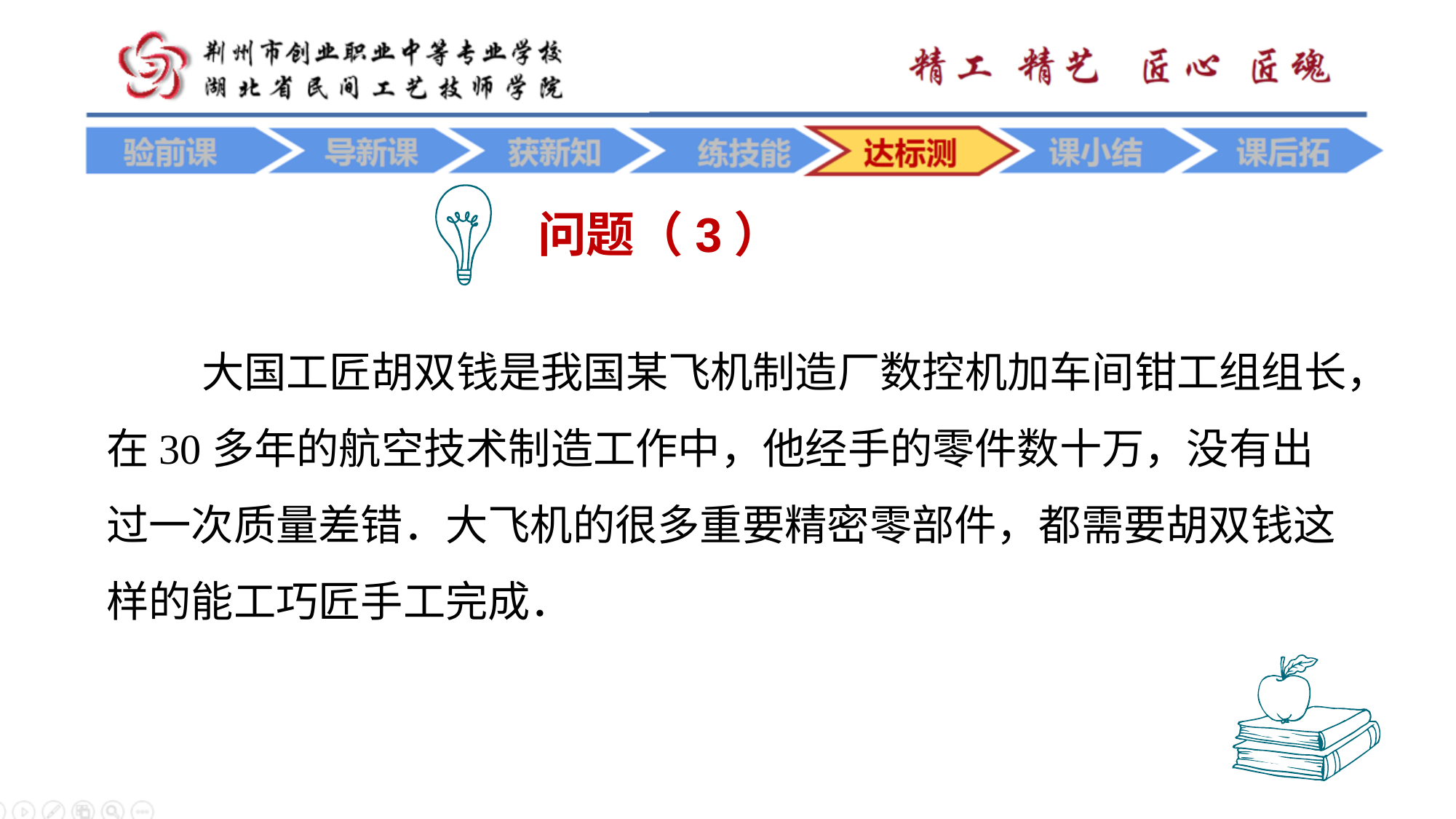

问题（3）
         大国工匠胡双钱是我国某飞机制造厂数控机加车间钳工组组长，在30多年的航空技术制造工作中，他经手的零件数十万，没有出过一次质量差错．大飞机的很多重要精密零部件，都需要胡双钱这样的能工巧匠手工完成．